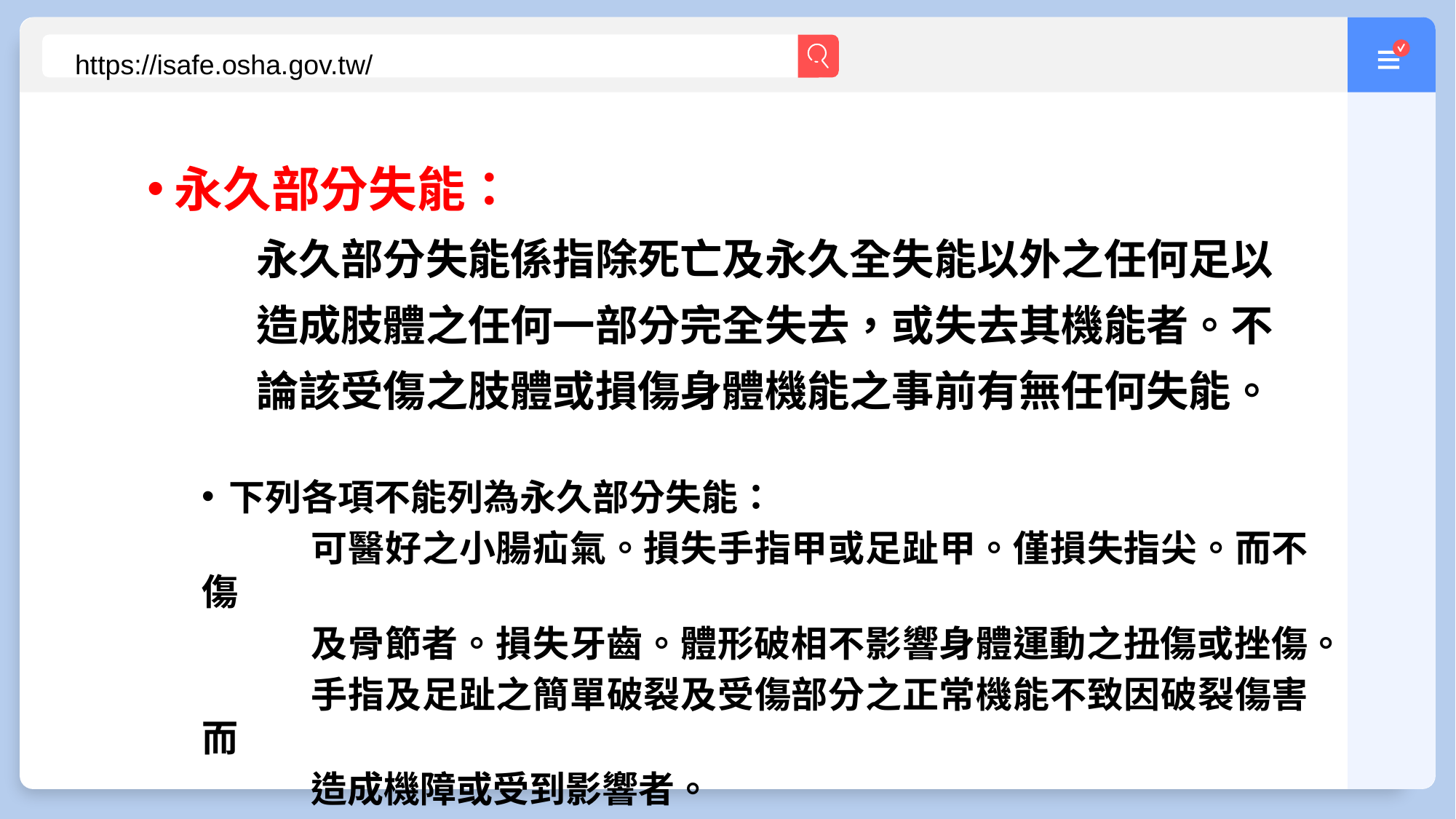

https://isafe.osha.gov.tw/
永久部分失能：
	永久部分失能係指除死亡及永久全失能以外之任何足以
	造成肢體之任何一部分完全失去，或失去其機能者。不
	論該受傷之肢體或損傷身體機能之事前有無任何失能。

下列各項不能列為永久部分失能：
	可醫好之小腸疝氣。損失手指甲或足趾甲。僅損失指尖。而不傷
	及骨節者。損失牙齒。體形破相不影響身體運動之扭傷或挫傷。
	手指及足趾之簡單破裂及受傷部分之正常機能不致因破裂傷害而
	造成機障或受到影響者。